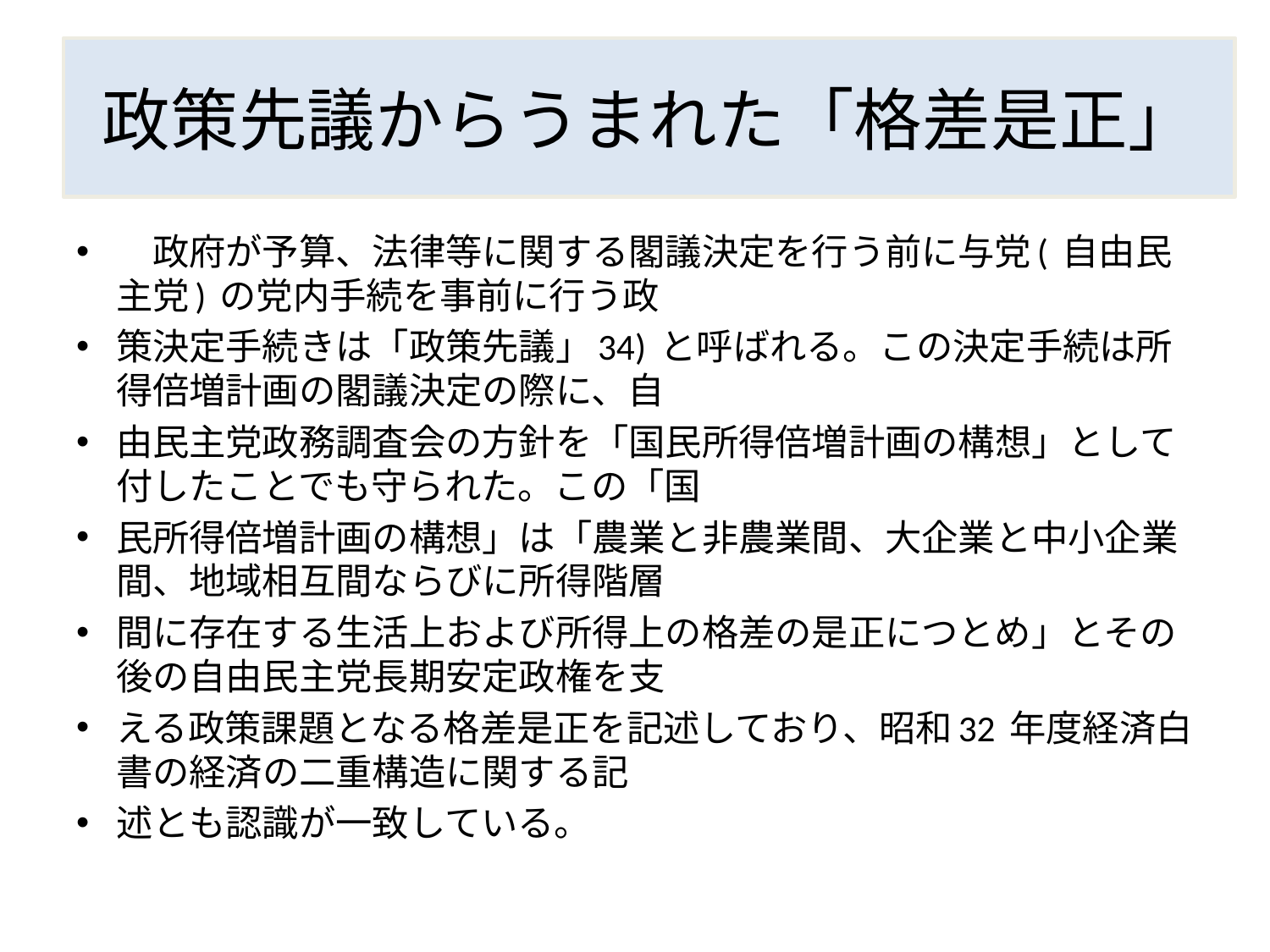

# 政策先議からうまれた「格差是正」
　政府が予算、法律等に関する閣議決定を行う前に与党( 自由民主党) の党内手続を事前に行う政
策決定手続きは「政策先議」34) と呼ばれる。この決定手続は所得倍増計画の閣議決定の際に、自
由民主党政務調査会の方針を「国民所得倍増計画の構想」として付したことでも守られた。この「国
民所得倍増計画の構想」は「農業と非農業間、大企業と中小企業間、地域相互間ならびに所得階層
間に存在する生活上および所得上の格差の是正につとめ」とその後の自由民主党長期安定政権を支
える政策課題となる格差是正を記述しており、昭和32 年度経済白書の経済の二重構造に関する記
述とも認識が一致している。